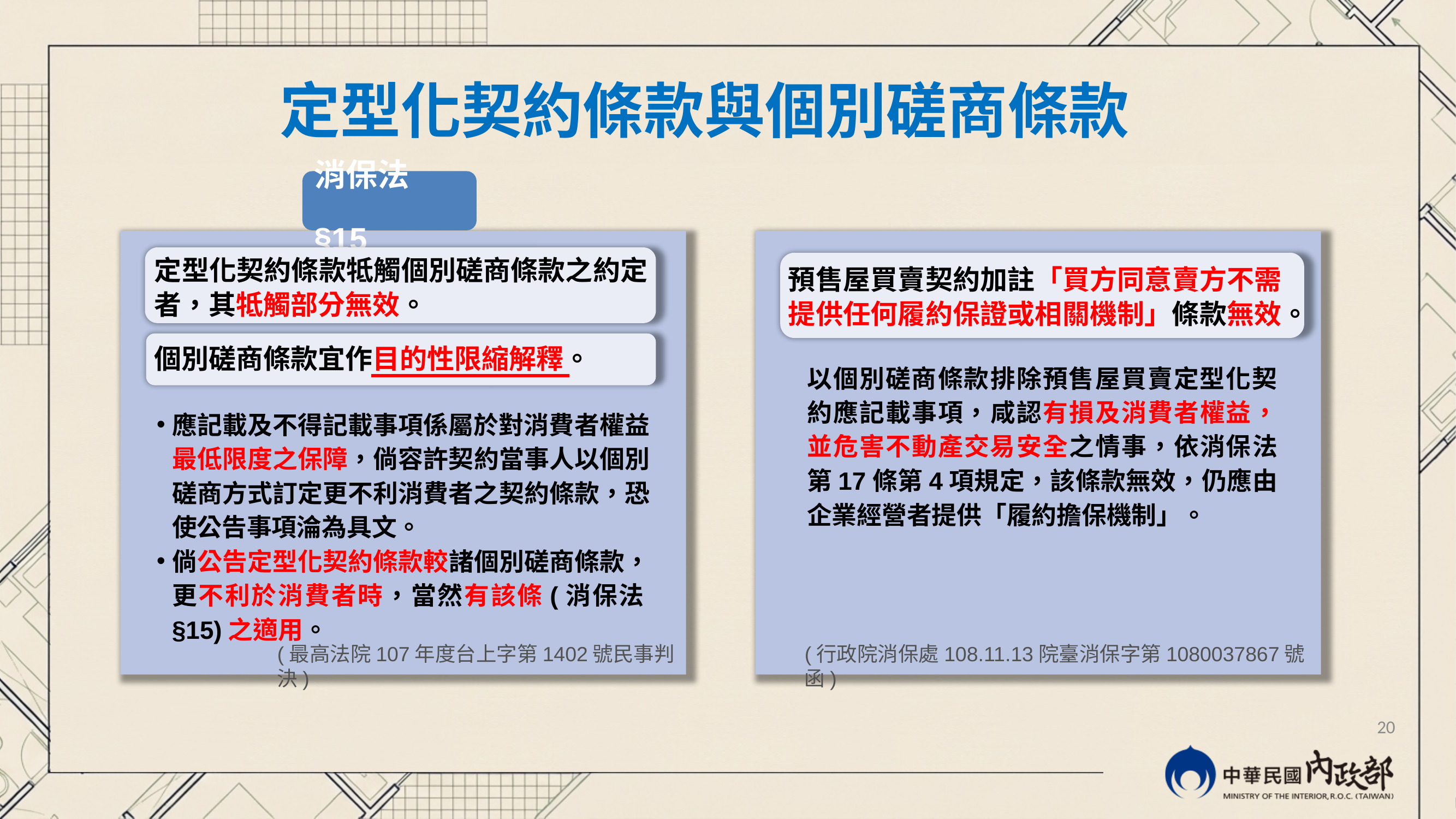

定型化契約條款與個別磋商條款
消保法§15

定型化契約條款牴觸個別磋商條款之約定者，其牴觸部分無效。

預售屋買賣契約加註「買方同意賣方不需提供任何履約保證或相關機制」條款無效。

個別磋商條款宜作目的性限縮解釋。
以個別磋商條款排除預售屋買賣定型化契約應記載事項，咸認有損及消費者權益，並危害不動產交易安全之情事，依消保法第17條第4項規定，該條款無效，仍應由企業經營者提供「履約擔保機制」。
應記載及不得記載事項係屬於對消費者權益最低限度之保障，倘容許契約當事人以個別磋商方式訂定更不利消費者之契約條款，恐使公告事項淪為具文。
倘公告定型化契約條款較諸個別磋商條款，更不利於消費者時，當然有該條(消保法§15)之適用。
(最高法院107年度台上字第1402號民事判決)
(行政院消保處108.11.13院臺消保字第1080037867號函)
20